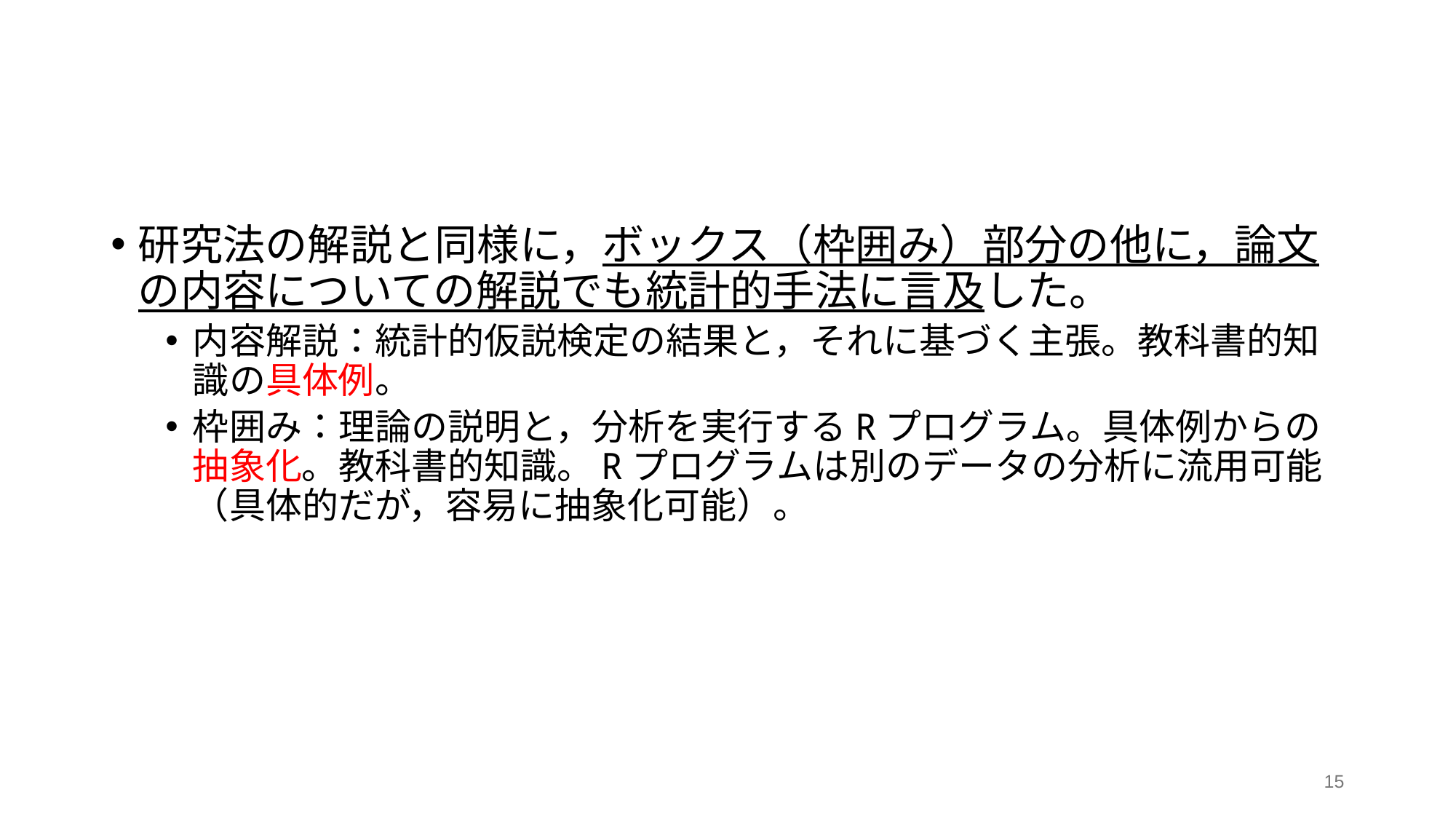

#
研究法の解説と同様に，ボックス（枠囲み）部分の他に，論文の内容についての解説でも統計的手法に言及した。
内容解説：統計的仮説検定の結果と，それに基づく主張。教科書的知識の具体例。
枠囲み：理論の説明と，分析を実行するRプログラム。具体例からの抽象化。教科書的知識。Rプログラムは別のデータの分析に流用可能（具体的だが，容易に抽象化可能）。
15